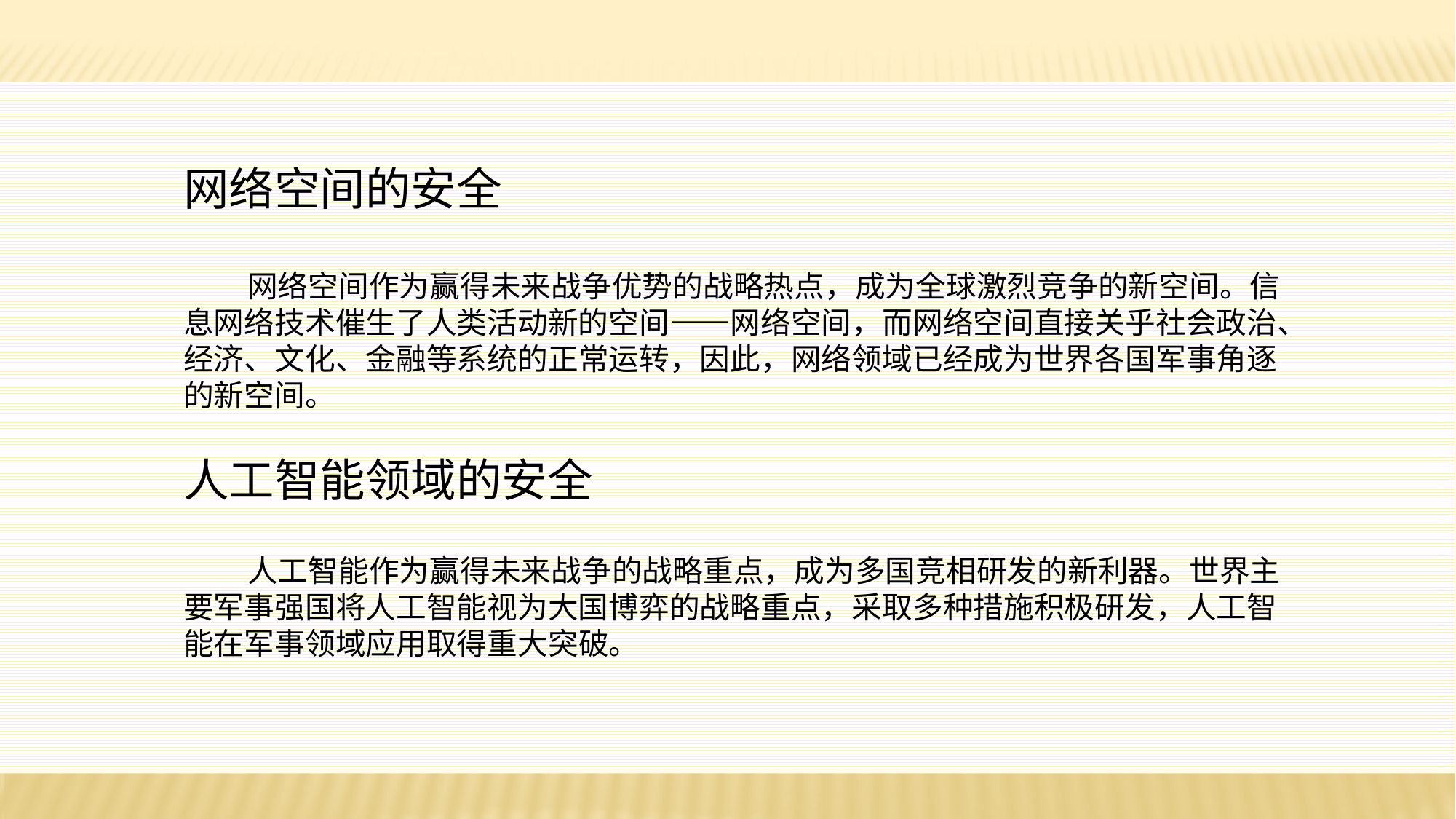

网络空间的安全
         网络空间作为赢得未来战争优势的战略热点，成为全球激烈竞争的新空间。信息网络技术催生了人类活动新的空间——网络空间，而网络空间直接关乎社会政治、经济、文化、金融等系统的正常运转，因此，网络领域已经成为世界各国军事角逐的新空间。
人工智能领域的安全
         人工智能作为赢得未来战争的战略重点，成为多国竞相研发的新利器。世界主要军事强国将人工智能视为大国博弈的战略重点，采取多种措施积极研发，人工智能在军事领域应用取得重大突破。